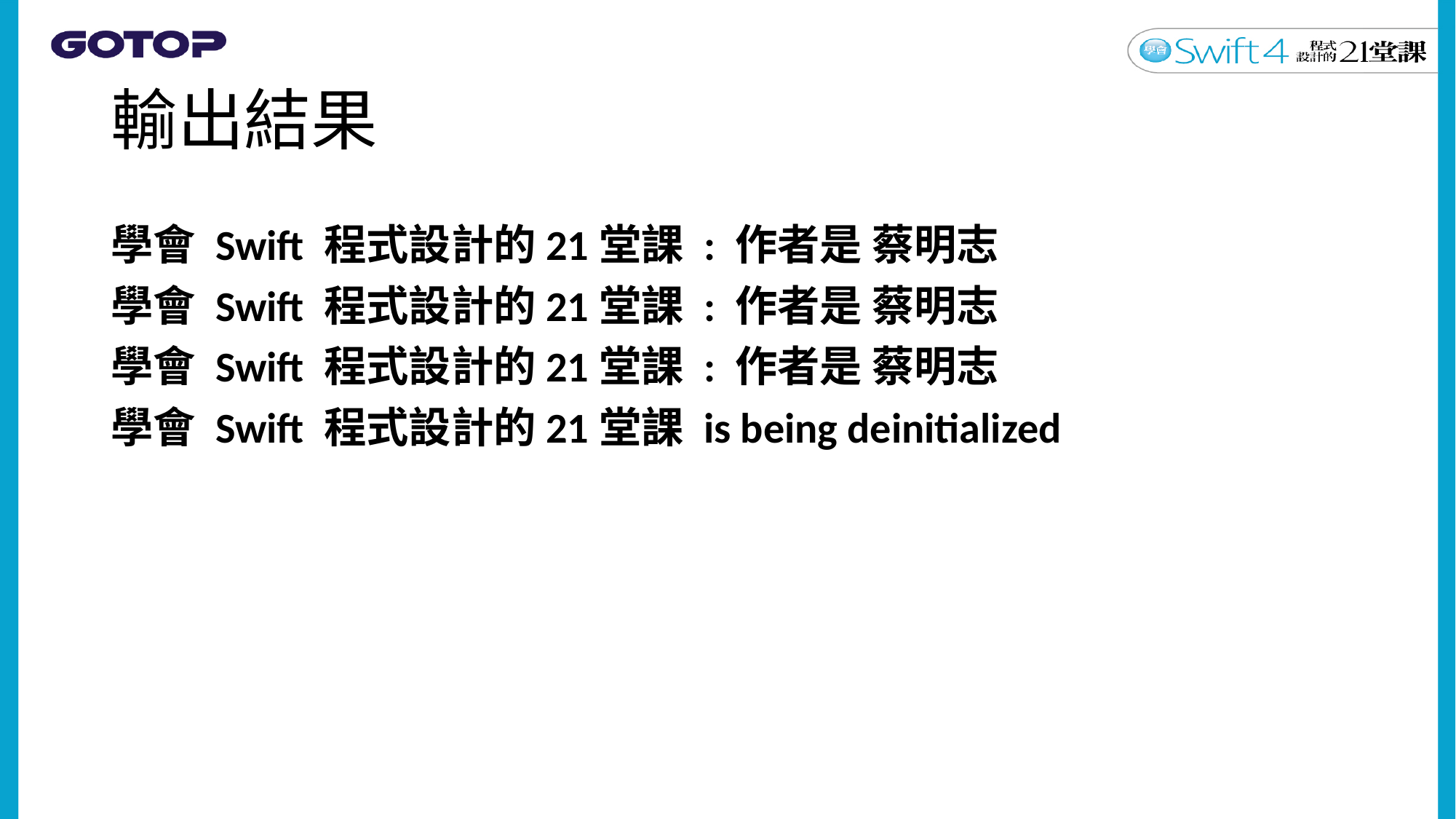

# 輸出結果
學會 Swift 程式設計的21堂課 : 作者是 蔡明志
學會 Swift 程式設計的21堂課 : 作者是 蔡明志
學會 Swift 程式設計的21堂課 : 作者是 蔡明志
學會 Swift 程式設計的21堂課 is being deinitialized